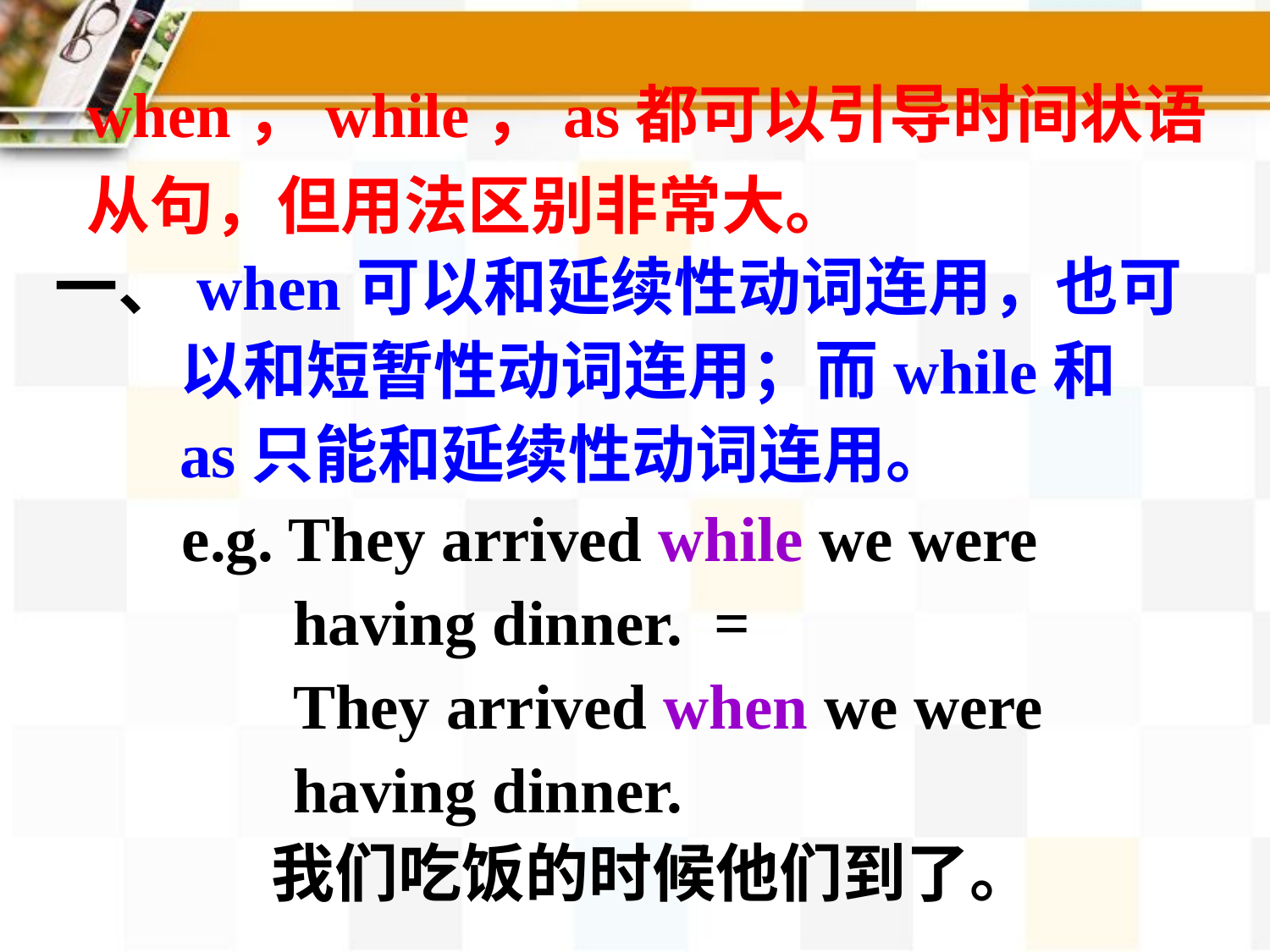

when，while，as都可以引导时间状语从句，但用法区别非常大。
一、when可以和延续性动词连用，也可以和短暂性动词连用；而while和as只能和延续性动词连用。
        e.g. They arrived while we were
               having dinner.  =
               They arrived when we were
               having dinner.
              我们吃饭的时候他们到了。